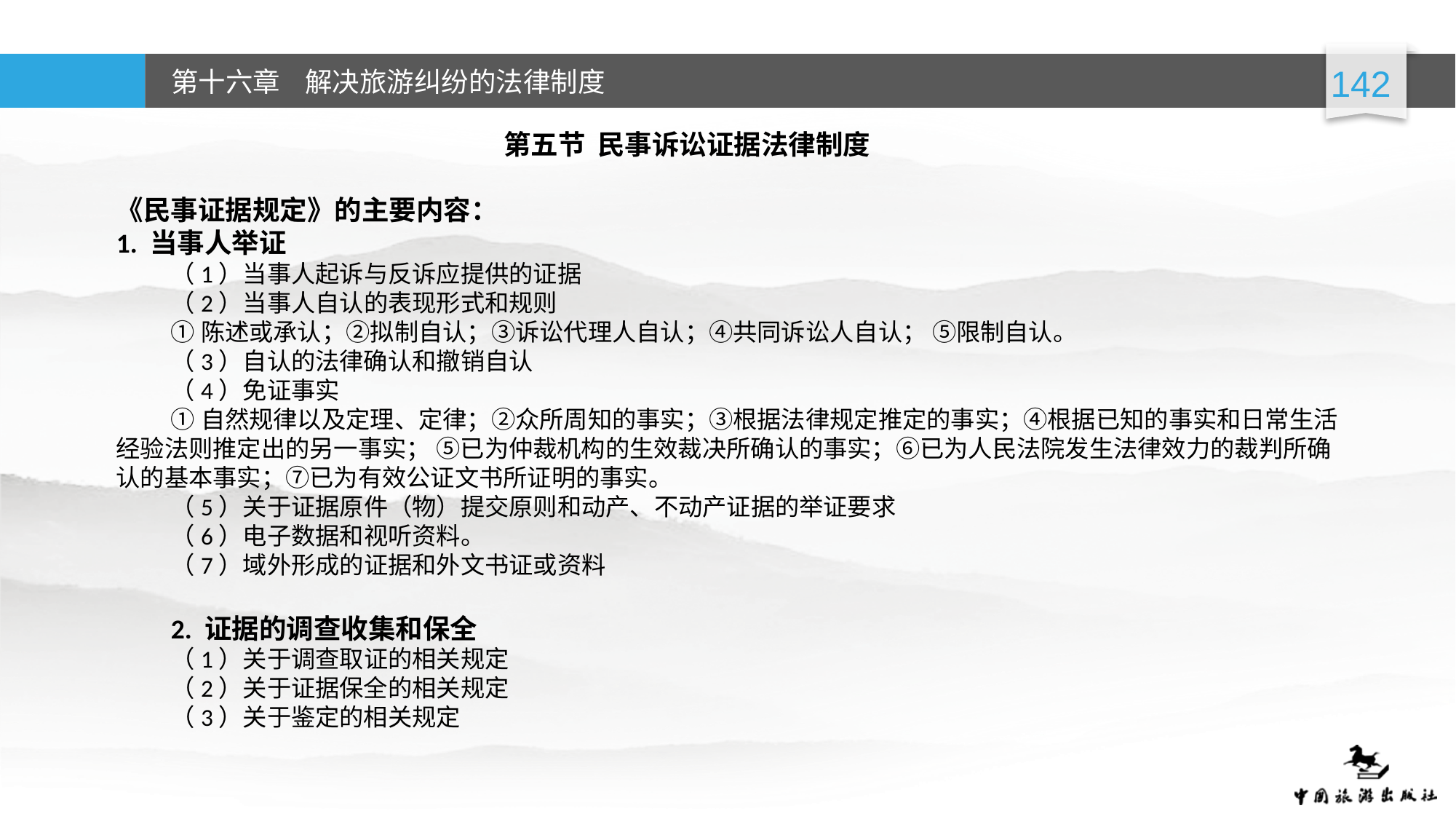

第五节  民事诉讼证据法律制度
《民事证据规定》的主要内容：
1. 当事人举证
（1）当事人起诉与反诉应提供的证据
（2）当事人自认的表现形式和规则
①陈述或承认；②拟制自认；③诉讼代理人自认；④共同诉讼人自认； ⑤限制自认。
（3）自认的法律确认和撤销自认
（4）免证事实
①自然规律以及定理、定律；②众所周知的事实；③根据法律规定推定的事实；④根据已知的事实和日常生活经验法则推定出的另一事实； ⑤已为仲裁机构的生效裁决所确认的事实；⑥已为人民法院发生法律效力的裁判所确认的基本事实；⑦已为有效公证文书所证明的事实。
（5）关于证据原件（物）提交原则和动产、不动产证据的举证要求
（6）电子数据和视听资料。
（7）域外形成的证据和外文书证或资料

2. 证据的调查收集和保全
（1）关于调查取证的相关规定
（2）关于证据保全的相关规定
（3）关于鉴定的相关规定